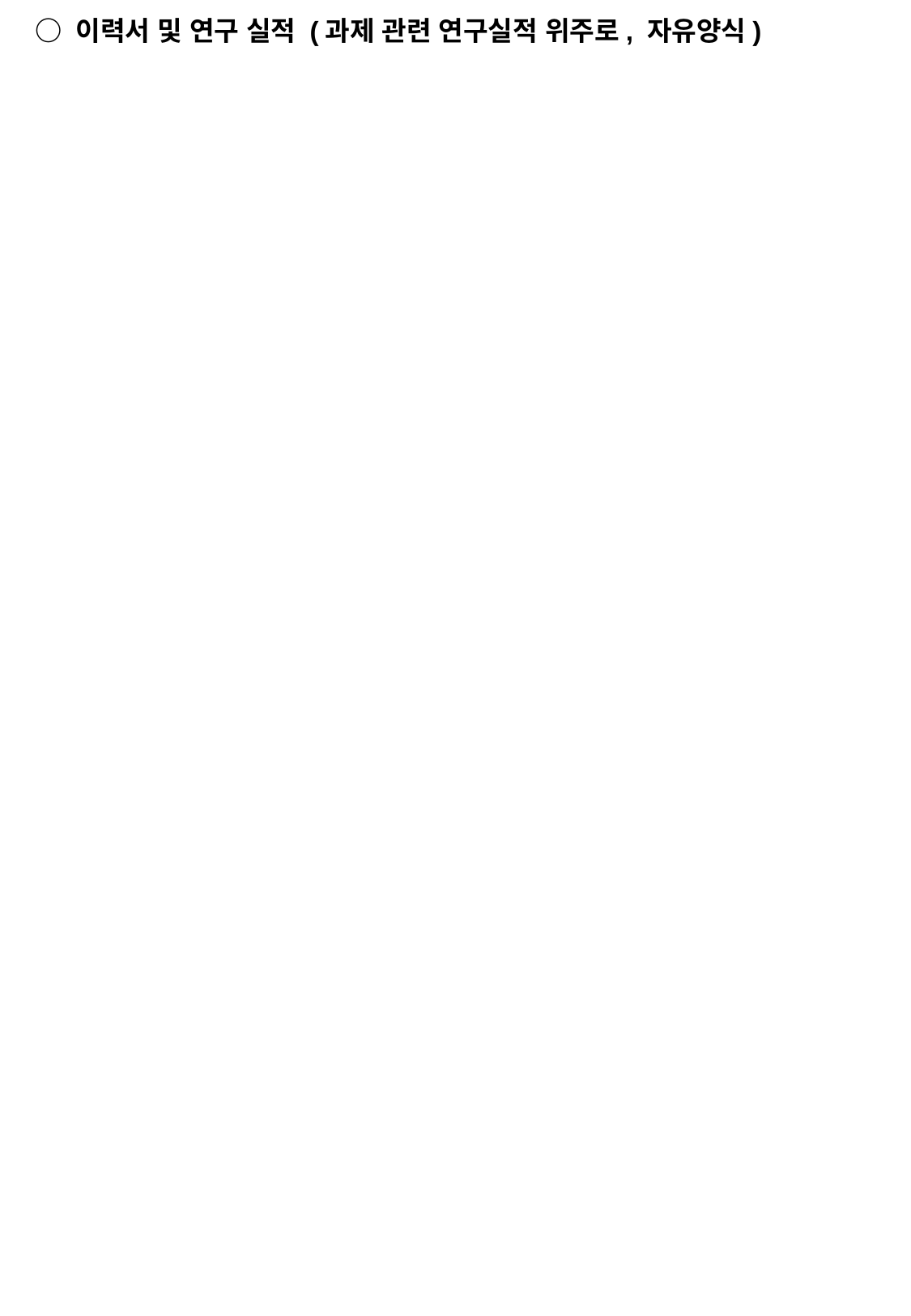

| 제안자 | 성 명 |  | 소속 및 직위 |  |
| --- | --- | --- | --- | --- |
|  | 휴대폰 |  | E-Mail |  |
| 참여 과제명 |  |  |  |  |
| 제안 과제명 |  |  |  |  |
○ 이력서 및 연구 실적 (과제 관련 연구실적 위주로, 자유양식)